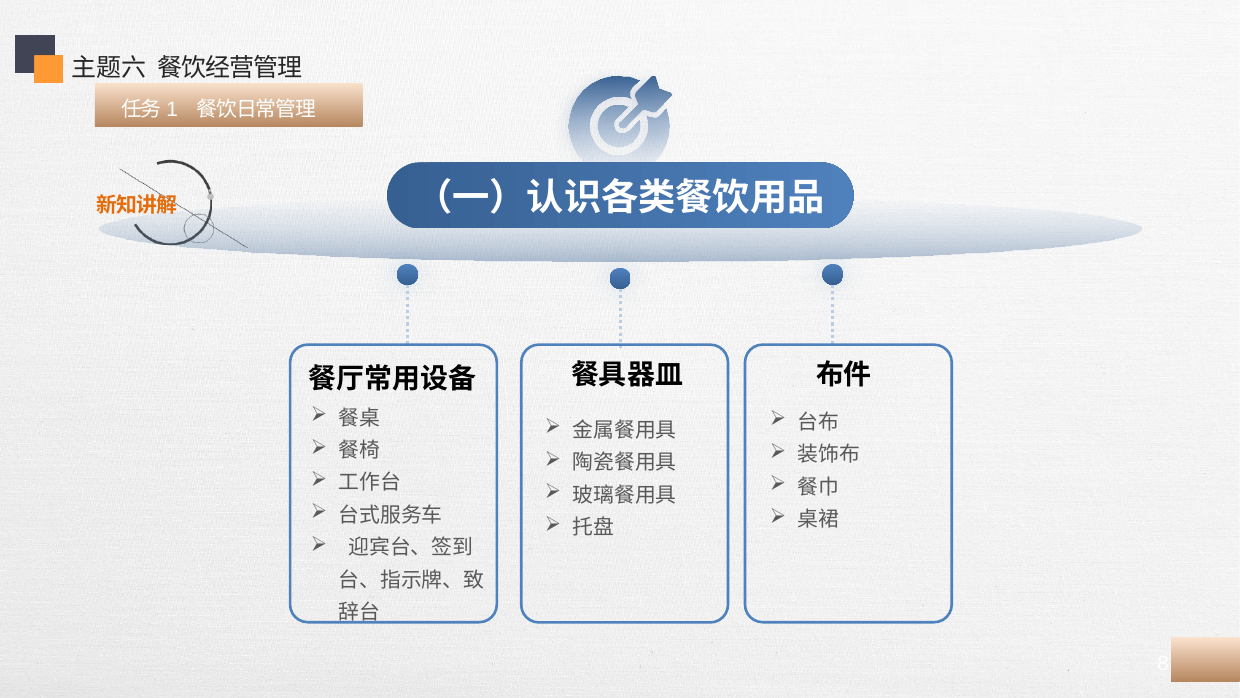

主题六  餐饮经营管理

 任务1   餐饮日常管理
（一）认识各类餐饮用品

餐具器皿
布件
餐厅常用设备
餐桌
餐椅
工作台
台式服务车
 迎宾台、签到台、指示牌、致辞台
台布
装饰布
餐巾
桌裙
金属餐用具
陶瓷餐用具
玻璃餐用具
托盘